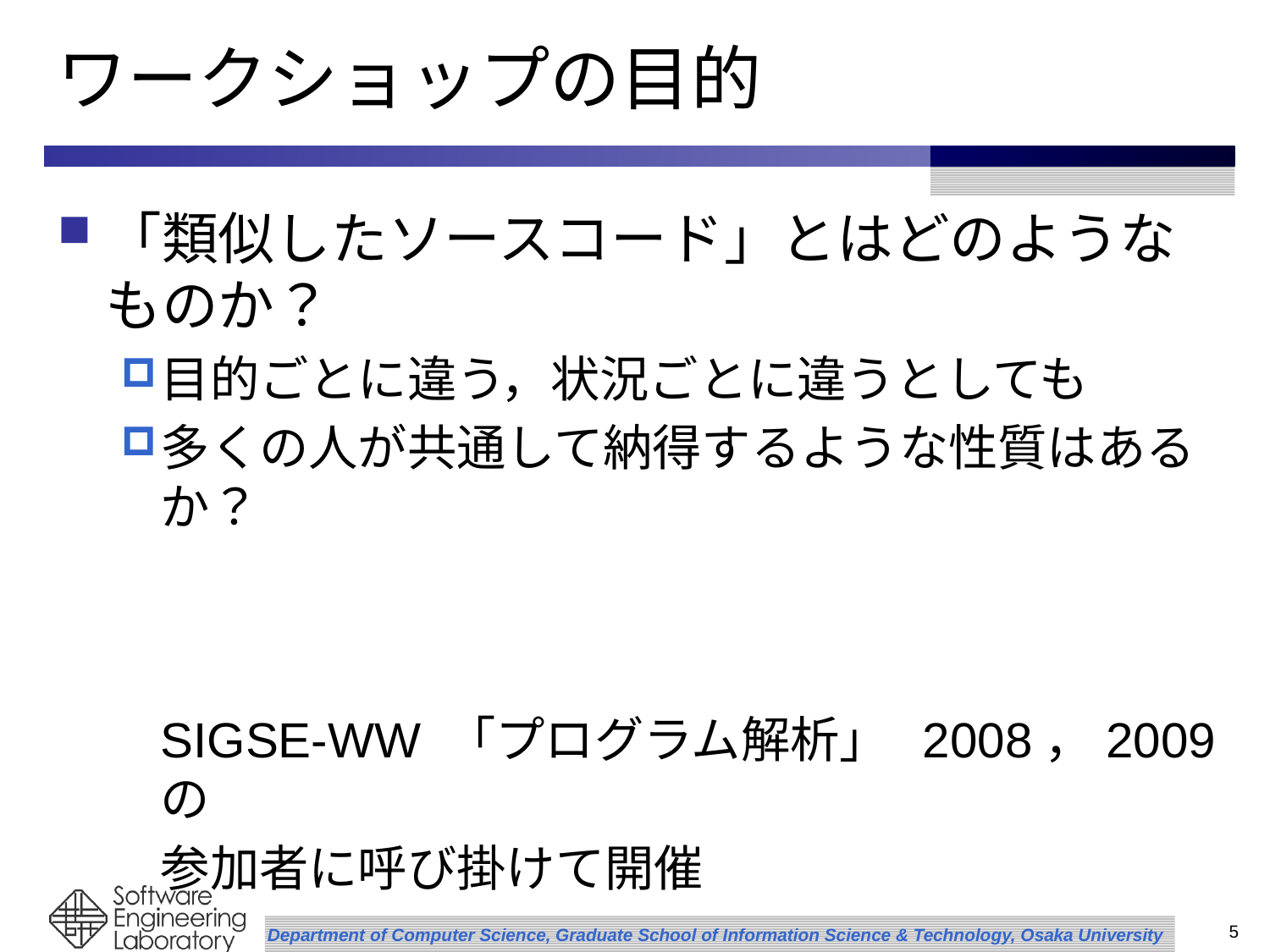

# ワークショップの目的
「類似したソースコード」とはどのようなものか？
目的ごとに違う，状況ごとに違うとしても
多くの人が共通して納得するような性質はあるか？

	SIGSE-WW 「プログラム解析」 	2008，2009 の
	参加者に呼び掛けて開催
5